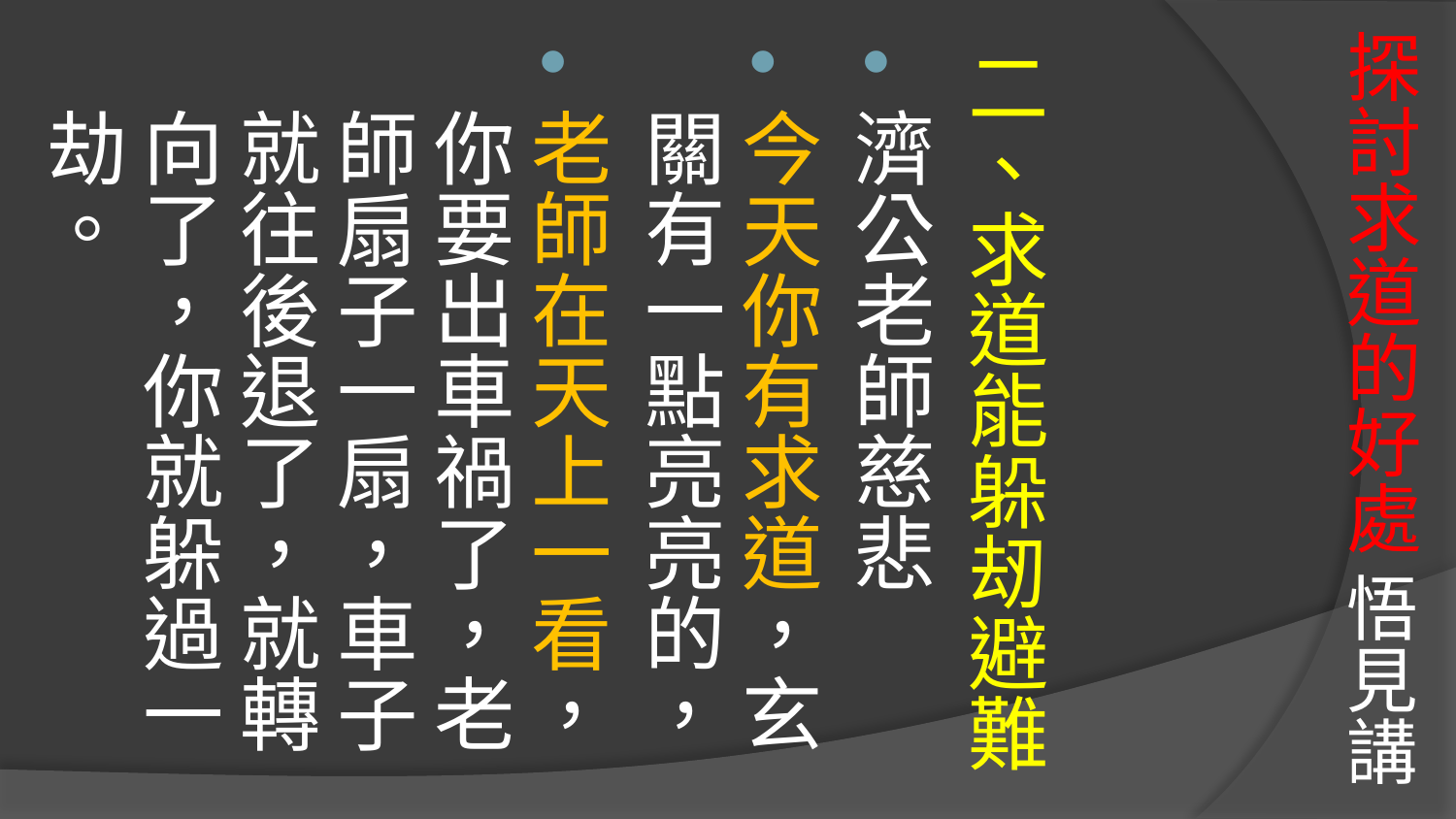

# 探討求道的好處 悟見講
二、求道能躲刼避難
濟公老師慈悲
今天你有求道，玄關有一點亮亮的，
老師在天上一看，你要出車禍了，老師扇子一扇，車子就往後退了，就轉向了，你就躲過一劫。